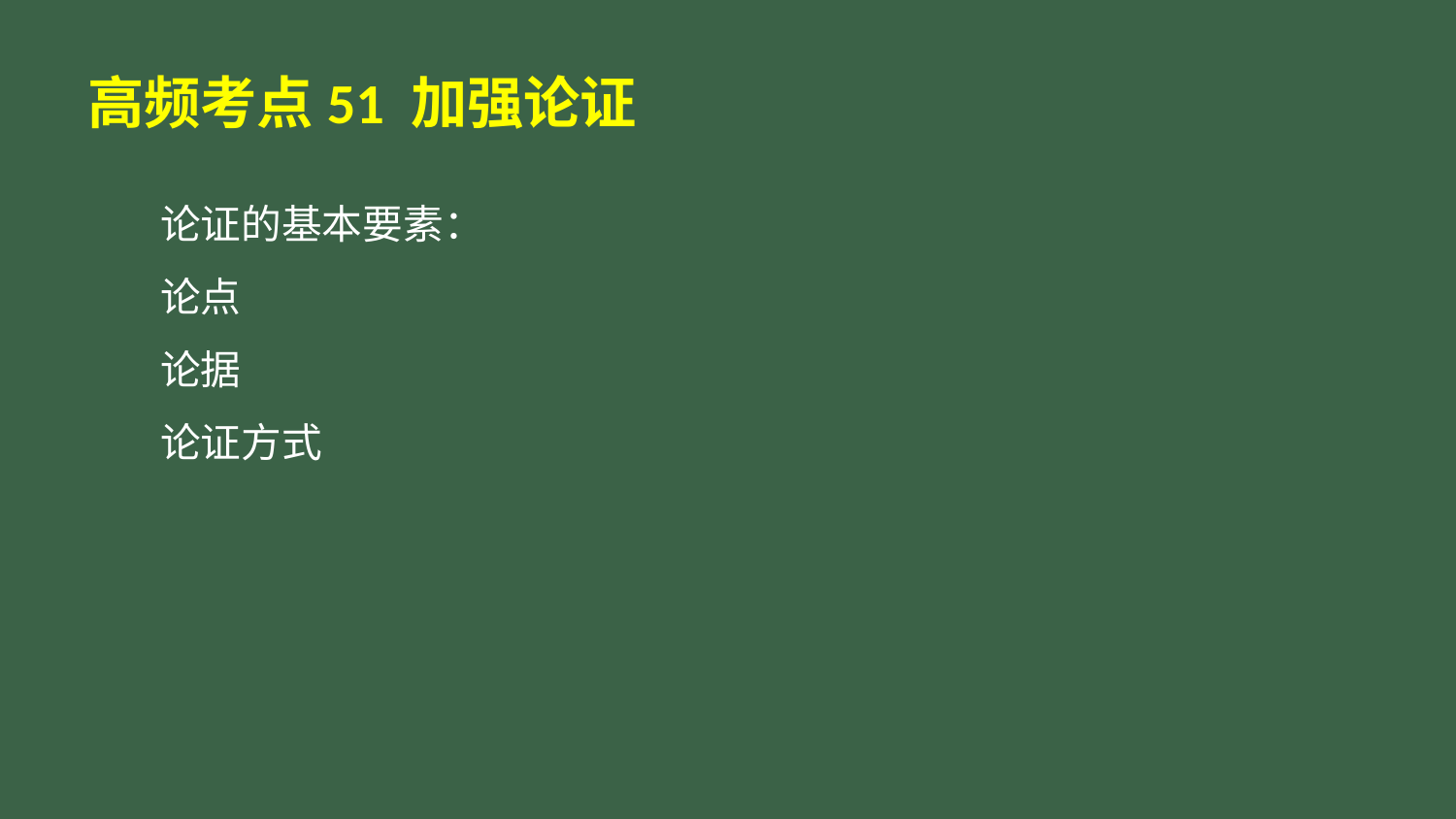

# 高频考点51 加强论证
论证的基本要素：
论点
论据
论证方式